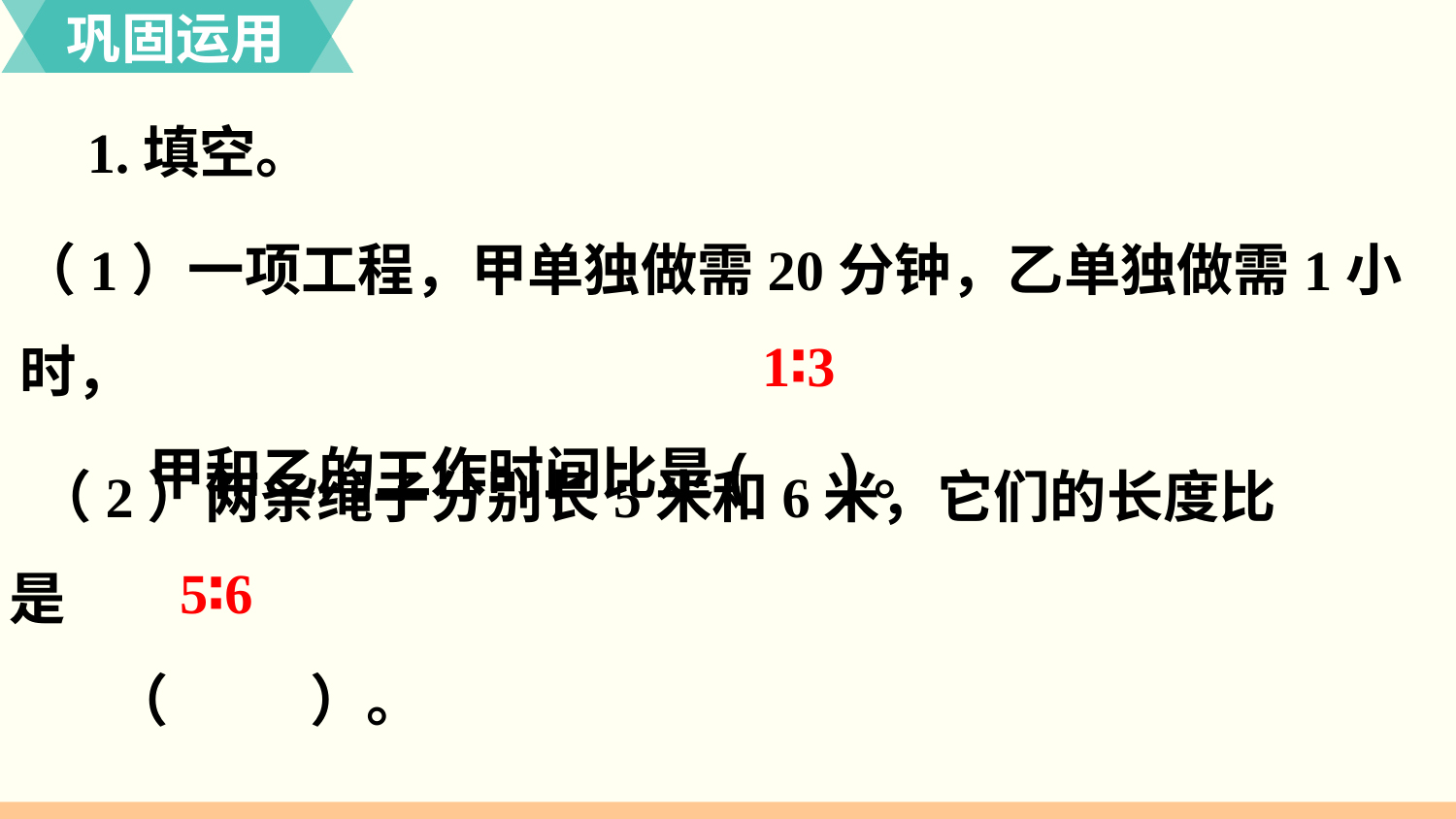

巩固运用

1.填空。
（1）一项工程，甲单独做需20分钟，乙单独做需1小时，
         甲和乙的工作时间比是(      )。
1∶3
 （2）两条绳子分别长5米和6米，它们的长度比是
       （           ）。
5∶6